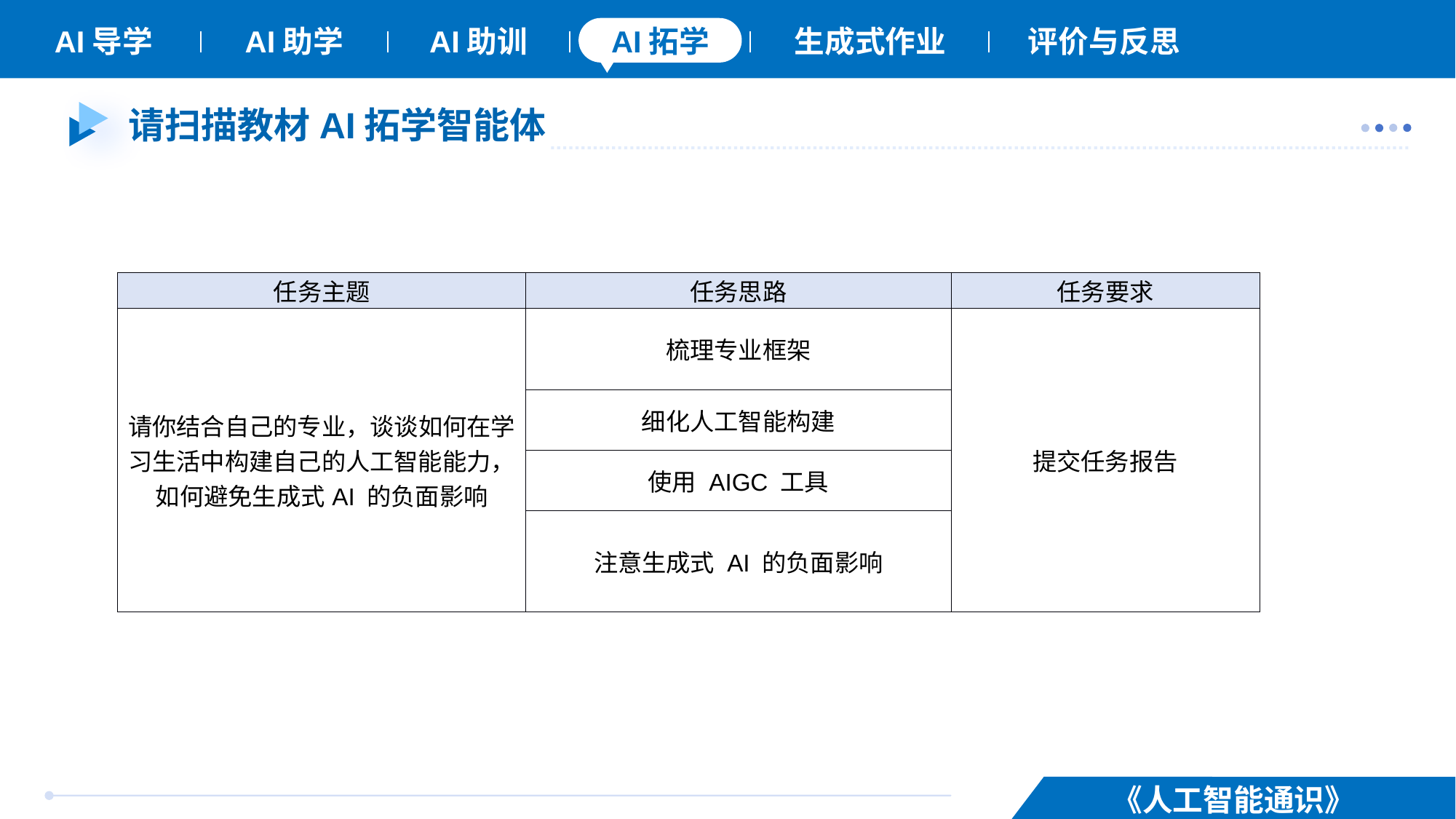

# 请扫描教材AI拓学智能体
| 任务主题 | 任务思路 | 任务要求 |
| --- | --- | --- |
| 请你结合自己的专业，谈谈如何在学习生活中构建自己的人工智能能力，如何避免生成式AI 的负面影响 | 梳理专业框架 | 提交任务报告 |
|  | 细化人工智能构建 |  |
|  | 使用 AIGC 工具 |  |
|  | 注意生成式 AI 的负面影响 |  |